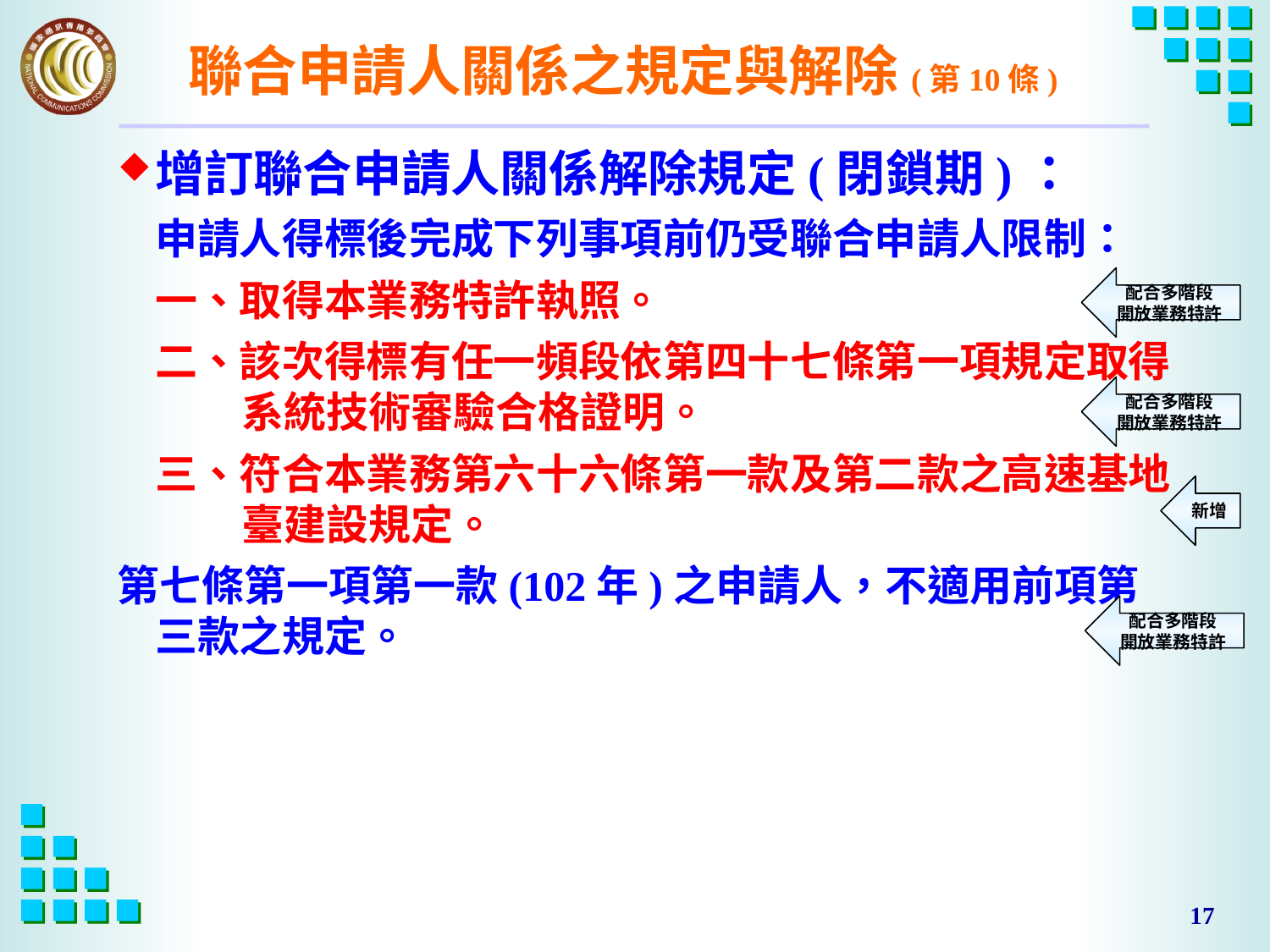

# 聯合申請人關係之規定與解除(第10條)
增訂聯合申請人關係解除規定(閉鎖期)：
申請人得標後完成下列事項前仍受聯合申請人限制：
一、取得本業務特許執照。
二、該次得標有任一頻段依第四十七條第一項規定取得系統技術審驗合格證明。
三、符合本業務第六十六條第一款及第二款之高速基地臺建設規定。
第七條第一項第一款(102年)之申請人，不適用前項第三款之規定。
配合多階段
開放業務特許
配合多階段
開放業務特許
新增
配合多階段
開放業務特許